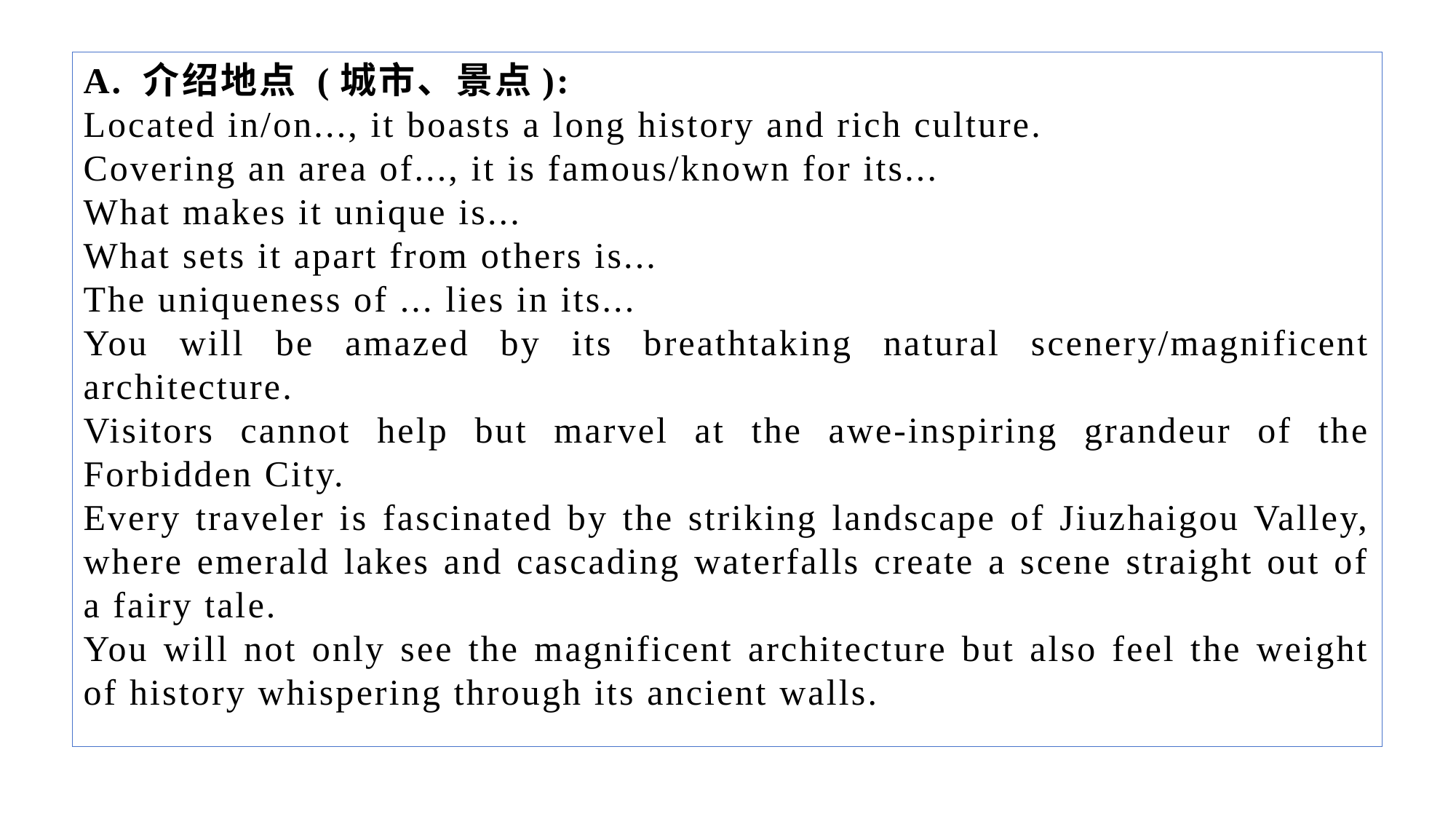

A. 介绍地点 (城市、景点):
Located in/on..., it boasts a long history and rich culture.
Covering an area of..., it is famous/known for its...
What makes it unique is...
What sets it apart from others is...
The uniqueness of ... lies in its...
You will be amazed by its breathtaking natural scenery/magnificent architecture.
Visitors cannot help but marvel at the awe-inspiring grandeur of the Forbidden City.
Every traveler is fascinated by the striking landscape of Jiuzhaigou Valley, where emerald lakes and cascading waterfalls create a scene straight out of a fairy tale.
You will not only see the magnificent architecture but also feel the weight of history whispering through its ancient walls.